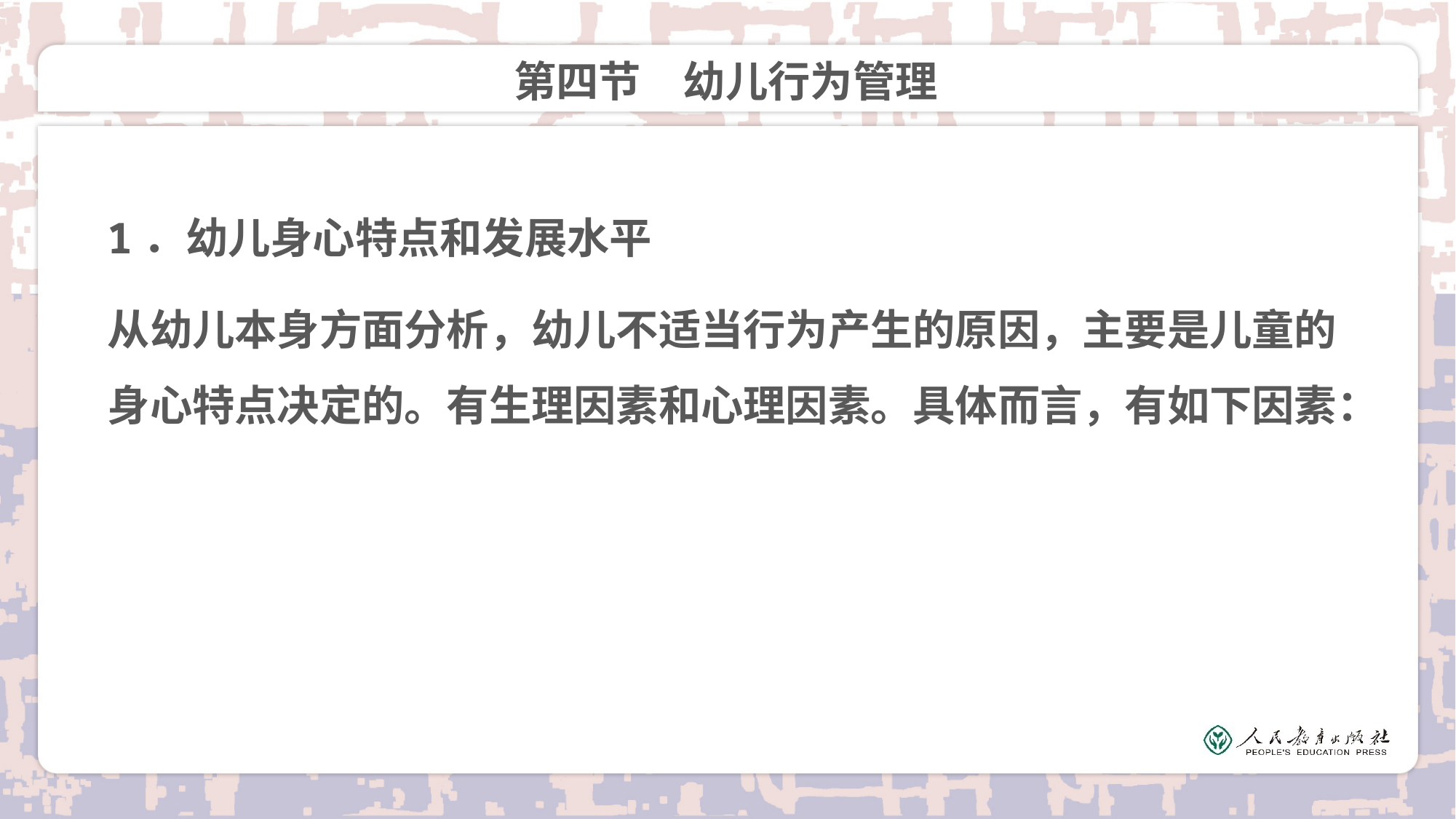

# 第四节　幼儿行为管理
1．幼儿身心特点和发展水平
从幼儿本身方面分析，幼儿不适当行为产生的原因，主要是儿童的身心特点决定的。有生理因素和心理因素。具体而言，有如下因素：